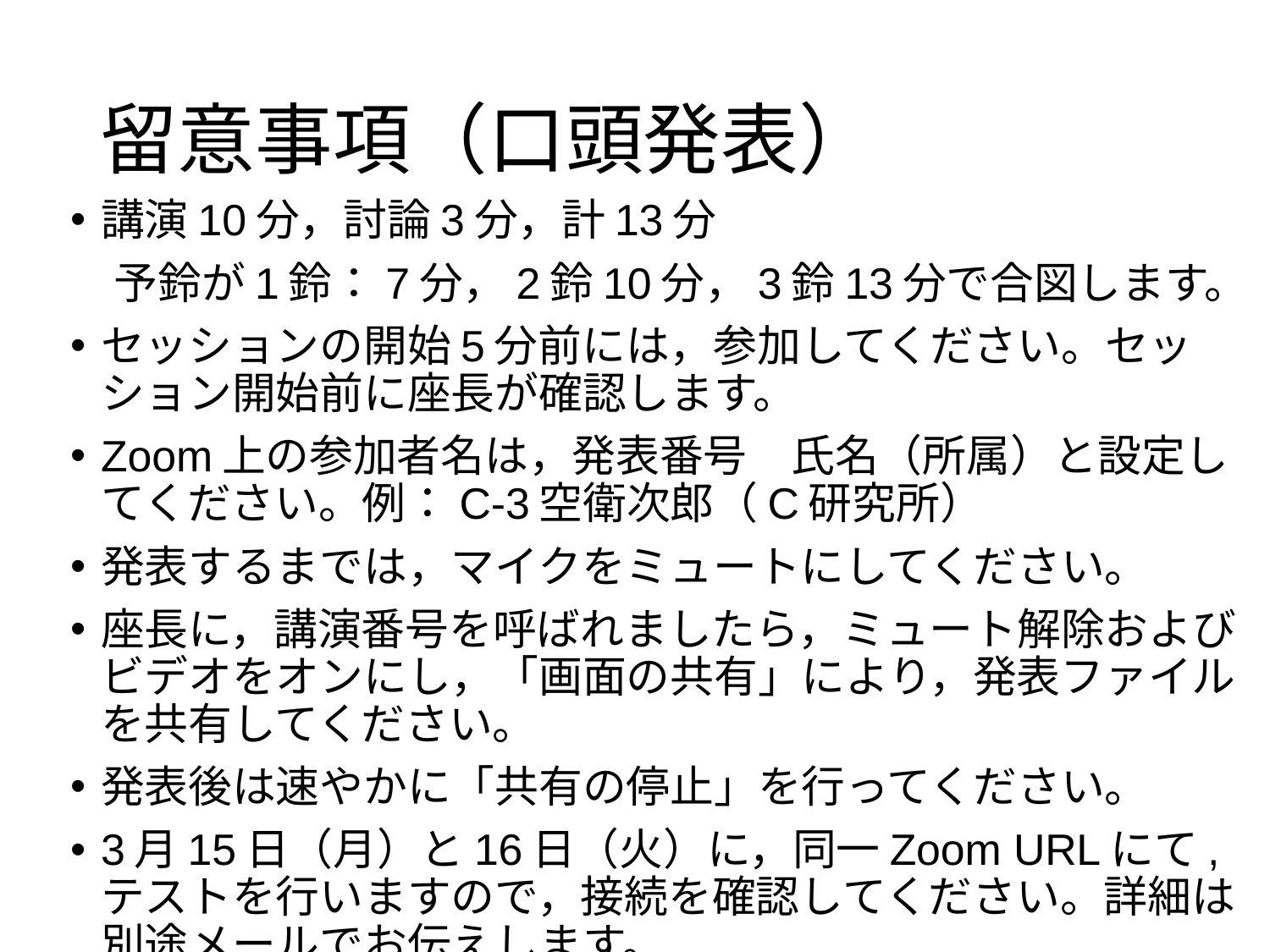

# 留意事項（口頭発表）
講演10分，討論3分，計13分
　予鈴が1鈴：7分，2鈴10分，3鈴13分で合図します。
セッションの開始5分前には，参加してください。セッション開始前に座長が確認します。
Zoom上の参加者名は，発表番号　⽒名（所属）と設定してください。例：C-3空衛次郎（C研究所）
発表するまでは，マイクをミュートにしてください。
座長に，講演番号を呼ばれましたら，ミュート解除およびビデオをオンにし，「画面の共有」により，発表ファイルを共有してください。
発表後は速やかに「共有の停止」を行ってください。
3月15日（月）と16日（火）に，同一Zoom URLにて,テストを行いますので，接続を確認してください。詳細は別途メールでお伝えします。